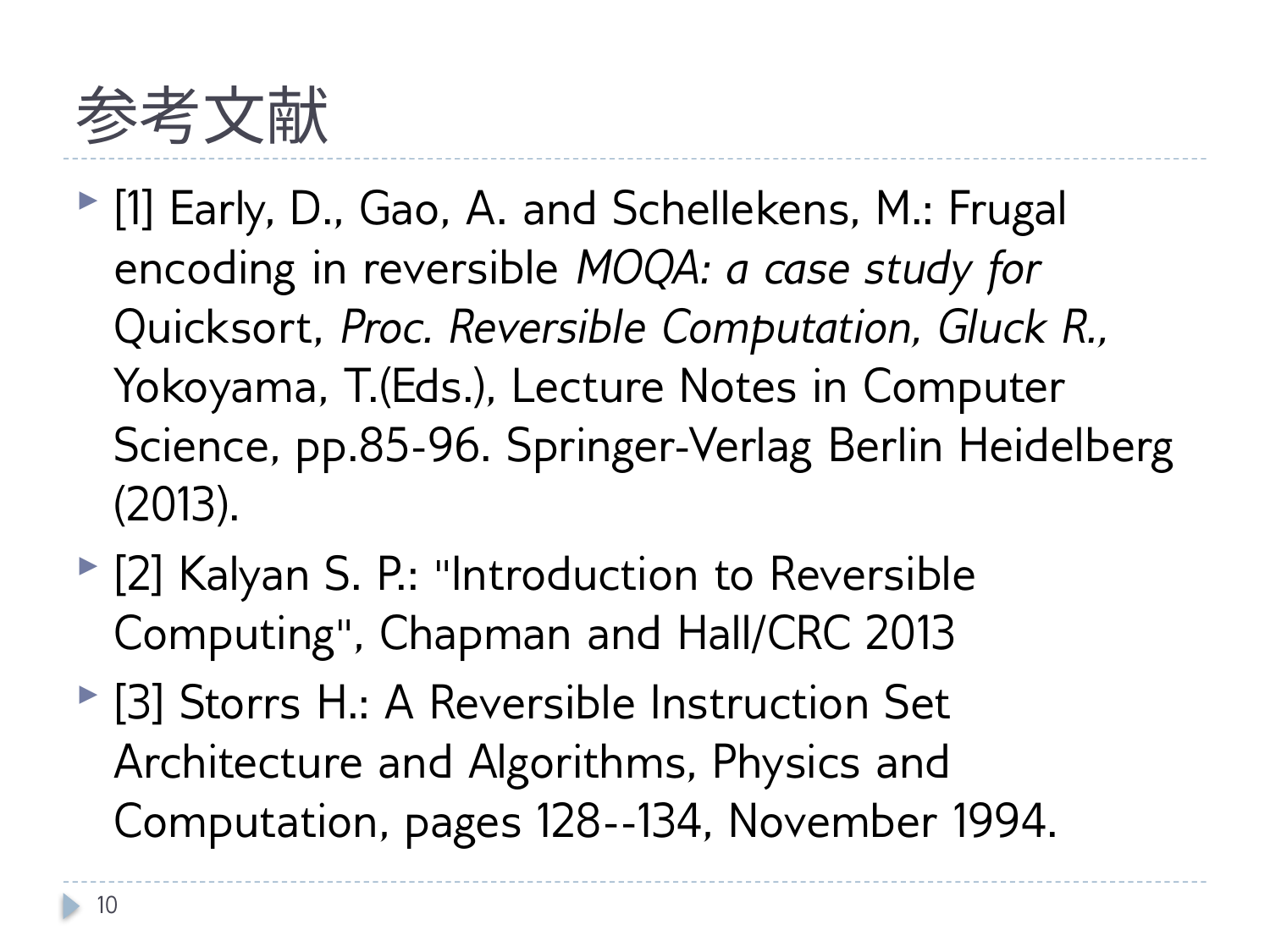

# 参考文献
[1] Early, D., Gao, A. and Schellekens, M.: Frugal encoding in reversible MOQA: a case study for Quicksort, Proc. Reversible Computation, Gluck R., Yokoyama, T.(Eds.), Lecture Notes in Computer Science, pp.85-96. Springer-Verlag Berlin Heidelberg (2013).
[2] Kalyan S. P.: "Introduction to Reversible Computing", Chapman and Hall/CRC 2013
[3] Storrs H.: A Reversible Instruction Set Architecture and Algorithms, Physics and Computation, pages 128--134, November 1994.
10